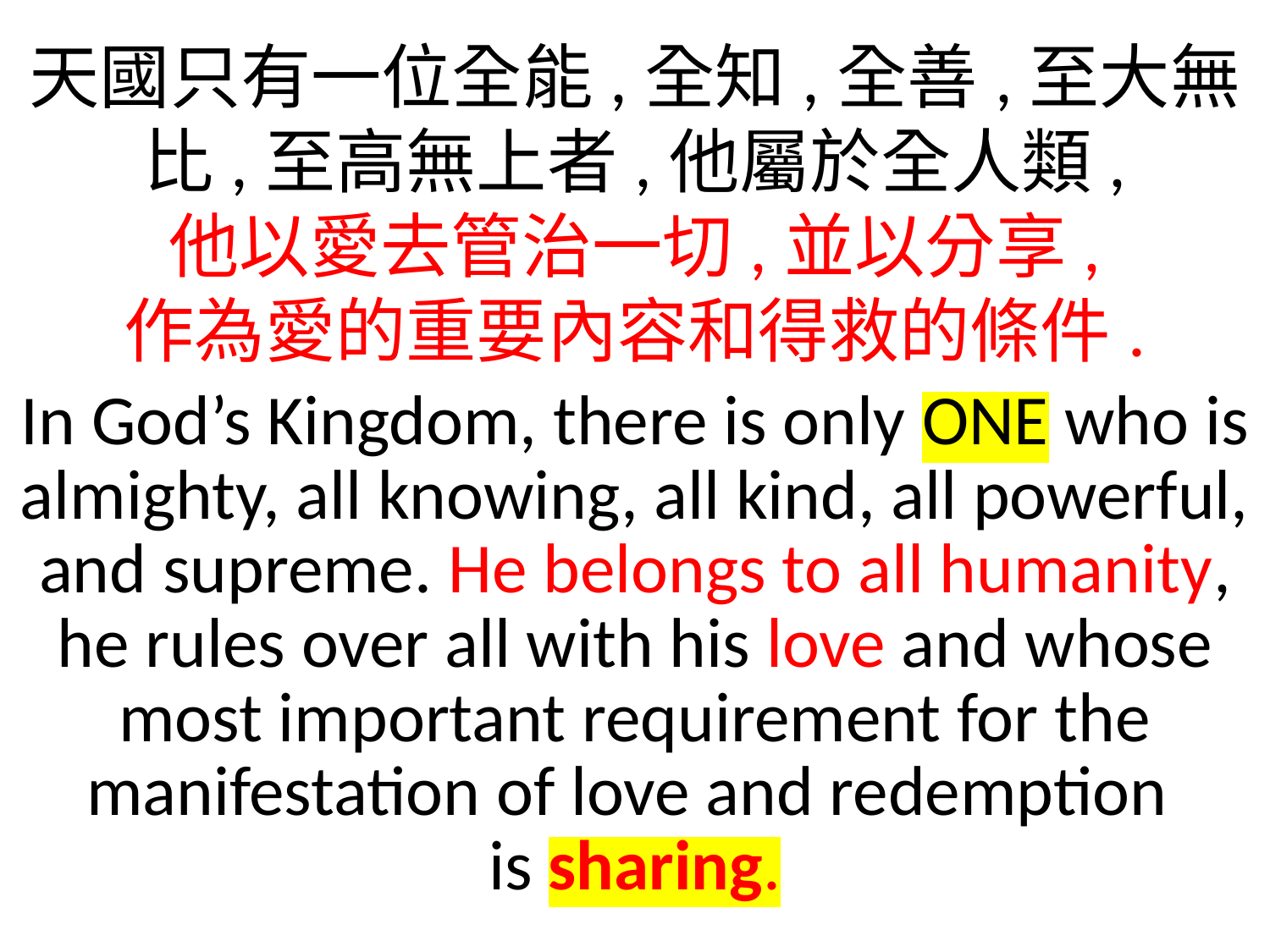

天國只有一位全能,全知,全善,至大無比,至高無上者,他屬於全人類,
他以愛去管治一切,並以分享,
作為愛的重要內容和得救的條件.
In God’s Kingdom, there is only ONE who is almighty, all knowing, all kind, all powerful, and supreme. He belongs to all humanity, he rules over all with his love and whose most important requirement for the manifestation of love and redemption
is sharing.